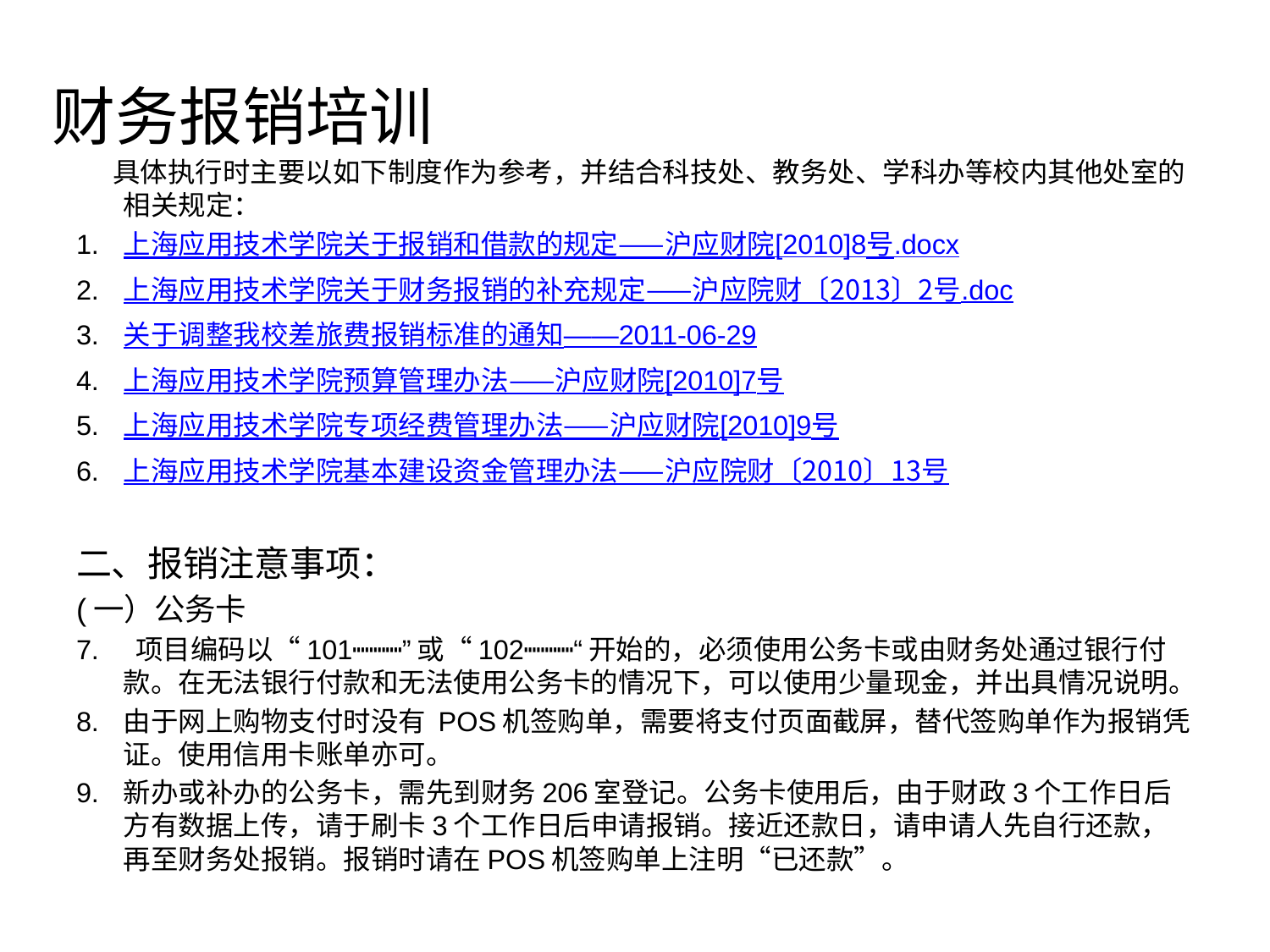

# 财务报销培训
     具体执行时主要以如下制度作为参考，并结合科技处、教务处、学科办等校内其他处室的相关规定：
上海应用技术学院关于报销和借款的规定——沪应财院[2010]8号.docx
上海应用技术学院关于财务报销的补充规定——沪应院财〔2013〕2号.doc
关于调整我校差旅费报销标准的通知——2011-06-29
上海应用技术学院预算管理办法——沪应财院[2010]7号
上海应用技术学院专项经费管理办法——沪应财院[2010]9号
上海应用技术学院基本建设资金管理办法——沪应院财〔2010〕13号

二、报销注意事项：
(一）公务卡
 项目编码以“101┉┉┉”或“102┉┉┉“开始的，必须使用公务卡或由财务处通过银行付款。在无法银行付款和无法使用公务卡的情况下，可以使用少量现金，并出具情况说明。
由于网上购物支付时没有 POS机签购单，需要将支付页面截屏，替代签购单作为报销凭证。使用信用卡账单亦可。
新办或补办的公务卡，需先到财务206室登记。公务卡使用后，由于财政3个工作日后方有数据上传，请于刷卡3个工作日后申请报销。接近还款日，请申请人先自行还款，再至财务处报销。报销时请在POS机签购单上注明“已还款”。